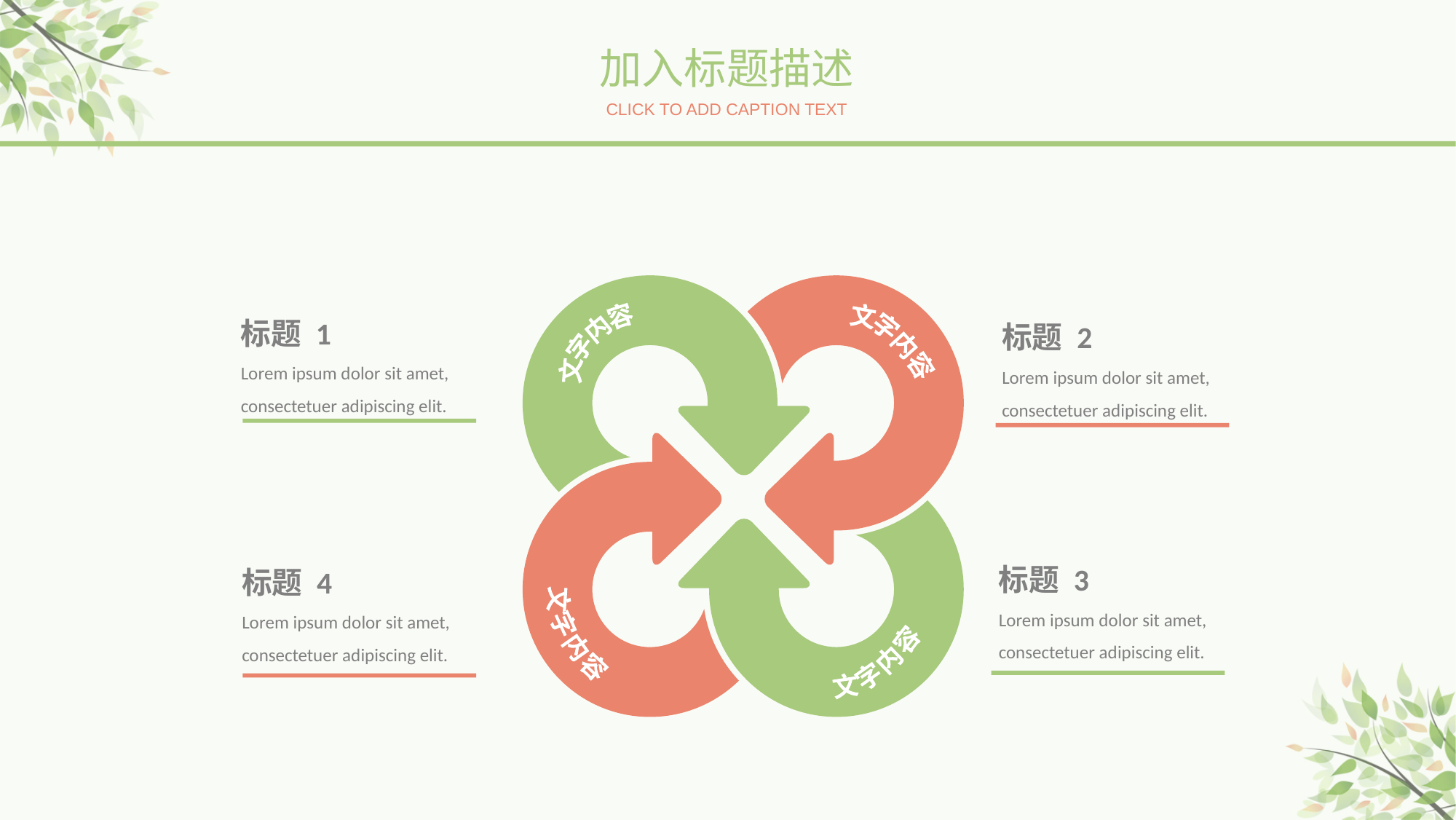

加入标题描述
CLICK TO ADD CAPTION TEXT

文字内容
文字内容

文字内容
文字内容
标题 1
Lorem ipsum dolor sit amet, consectetuer adipiscing elit.
标题 2
Lorem ipsum dolor sit amet, consectetuer adipiscing elit.

标题 3
Lorem ipsum dolor sit amet, consectetuer adipiscing elit.
标题 4
Lorem ipsum dolor sit amet, consectetuer adipiscing elit.